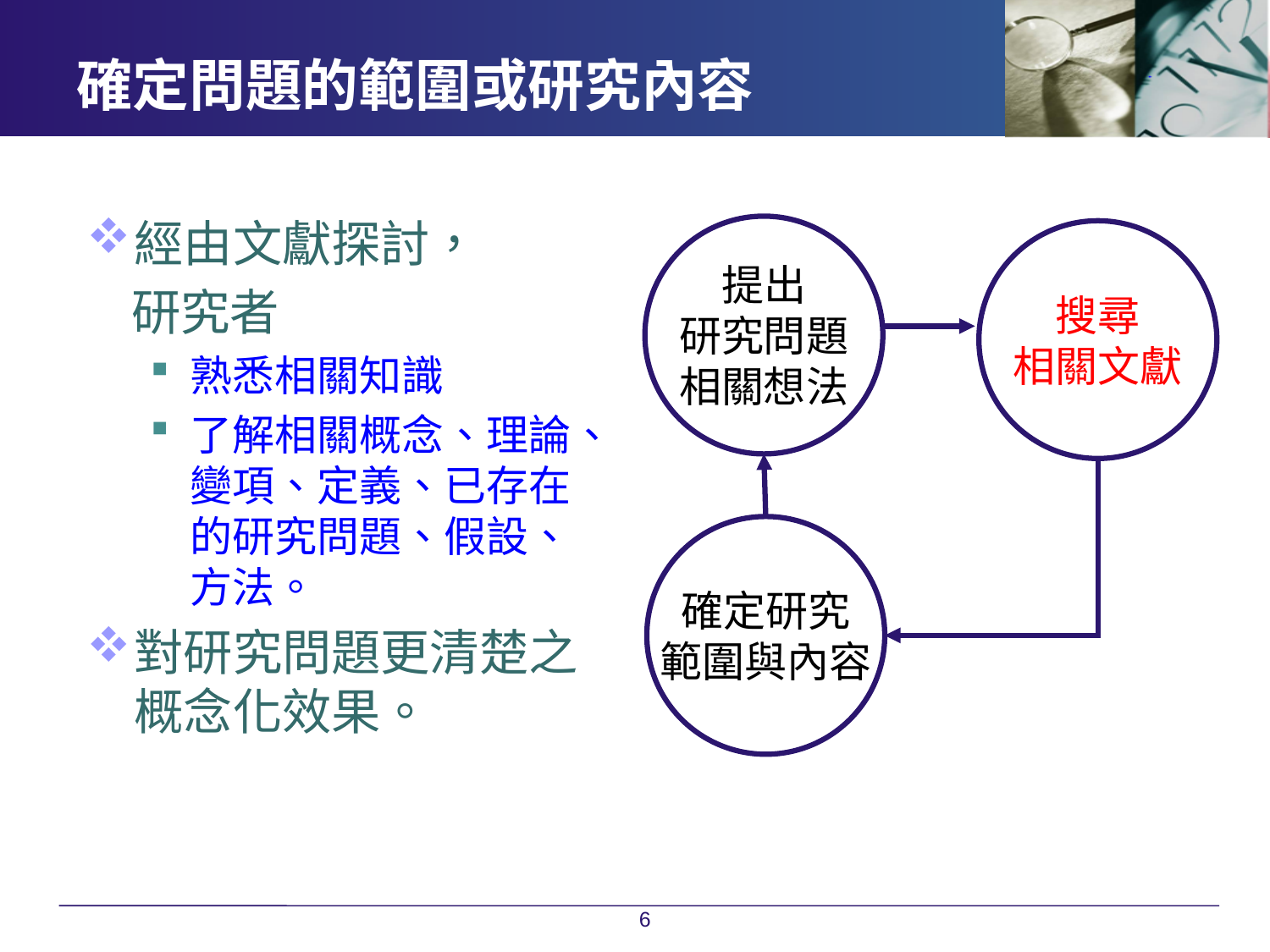

# 確定問題的範圍或研究內容
經由文獻探討，
   研究者
熟悉相關知識
了解相關概念、理論、變項、定義、已存在的研究問題、假設、方法。
對研究問題更清楚之概念化效果。

提出
研究問題
相關想法
搜尋
相關文獻
確定研究
範圍與內容
6